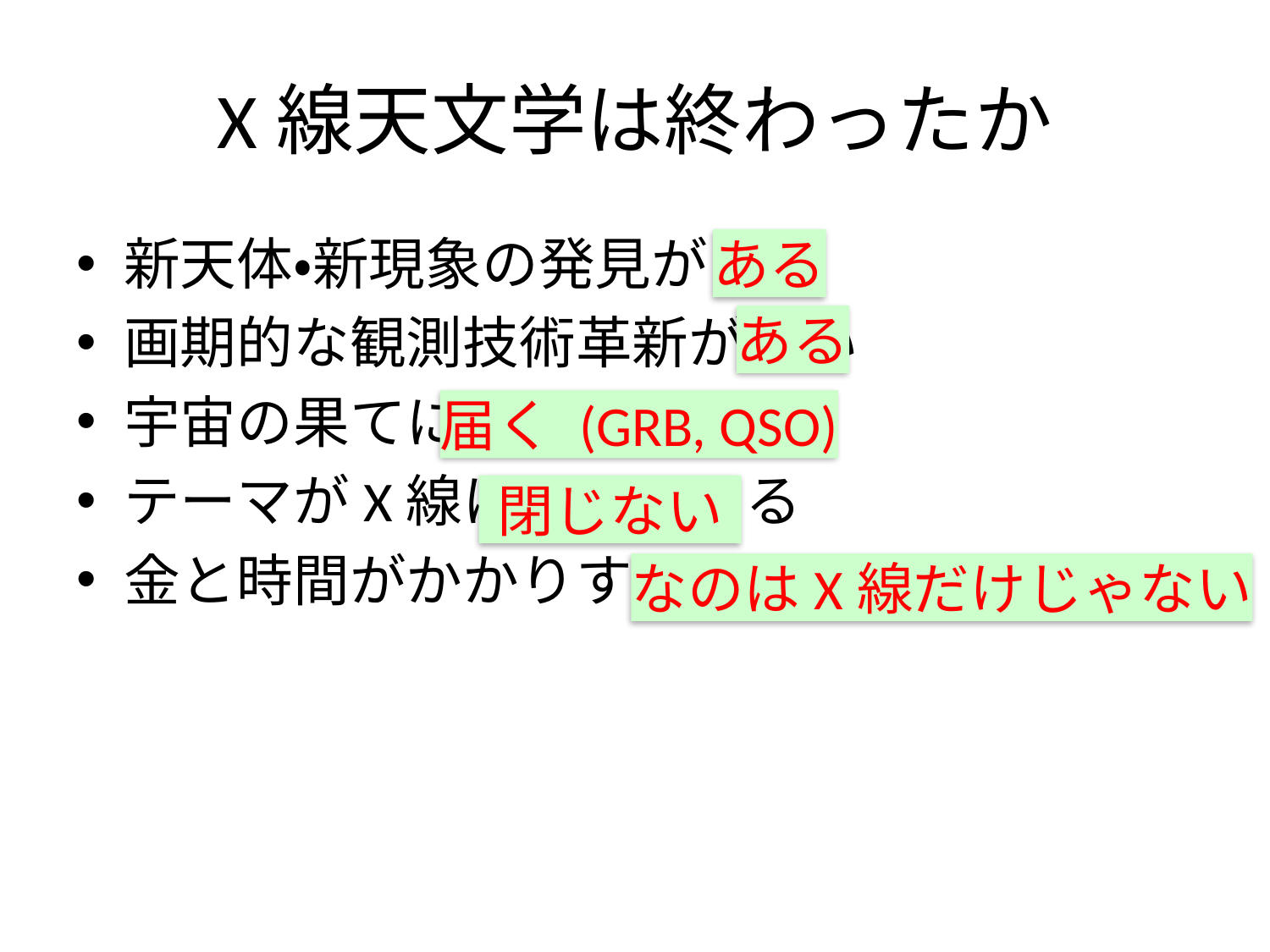

# X線天文学は終わったか
新天体・新現象の発見がない
画期的な観測技術革新がない
宇宙の果てに届かない
テーマがX線に閉じている
金と時間がかかりすぎ
ある
ある
届く (GRB, QSO)
閉じない
なのはX線だけじゃない